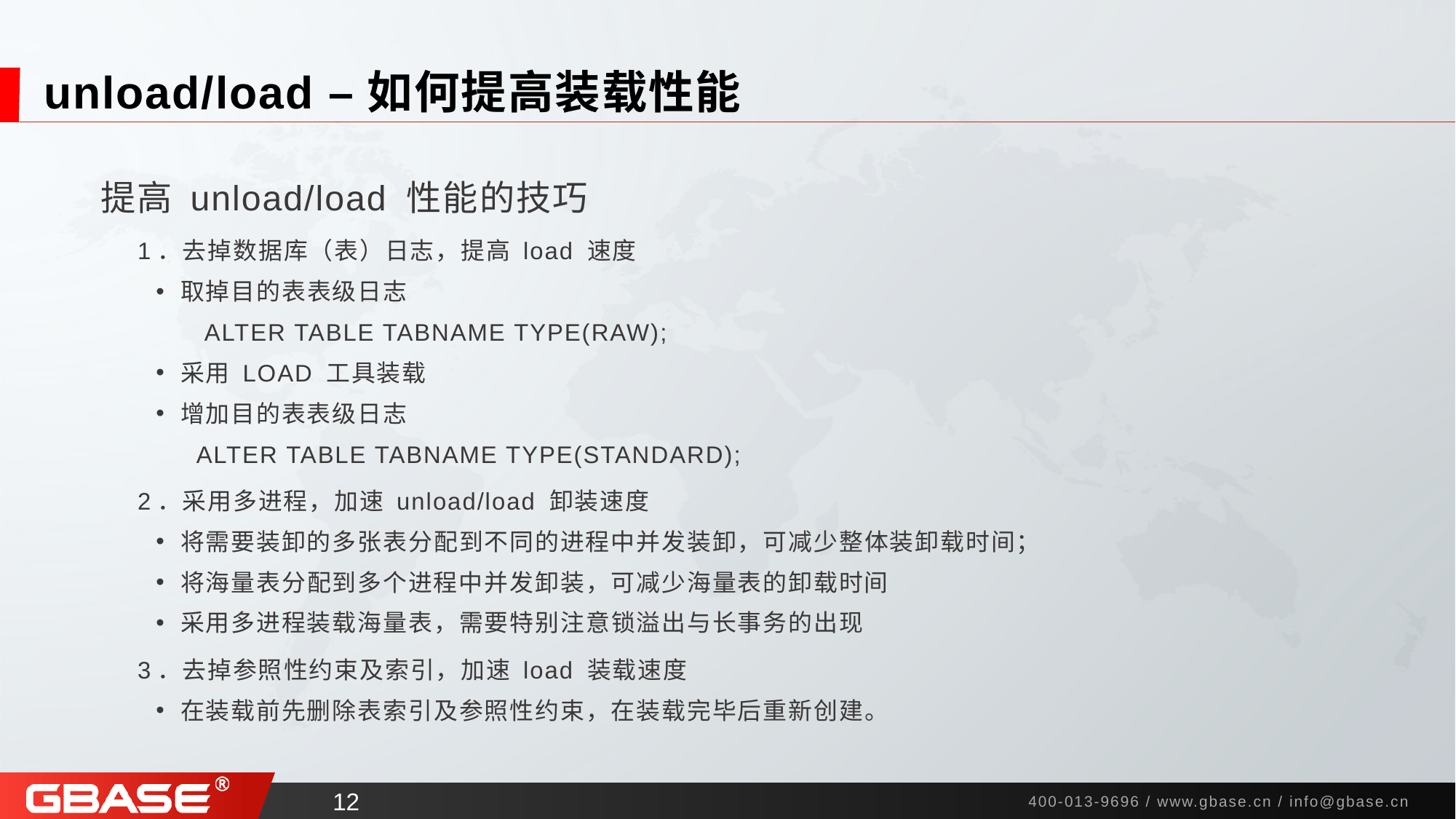

# unload/load –如何提高装载性能
提高 unload/load 性能的技巧
	1．去掉数据库（表）日志，提高 load 速度
取掉目的表表级日志
      ALTER TABLE TABNAME TYPE(RAW);
采用 LOAD 工具装载
增加目的表表级日志
     ALTER TABLE TABNAME TYPE(STANDARD);
	2．采用多进程，加速 unload/load 卸装速度
将需要装卸的多张表分配到不同的进程中并发装卸，可减少整体装卸载时间；
将海量表分配到多个进程中并发卸装，可减少海量表的卸载时间
采用多进程装载海量表，需要特别注意锁溢出与长事务的出现
	3．去掉参照性约束及索引，加速 load 装载速度
在装载前先删除表索引及参照性约束，在装载完毕后重新创建。